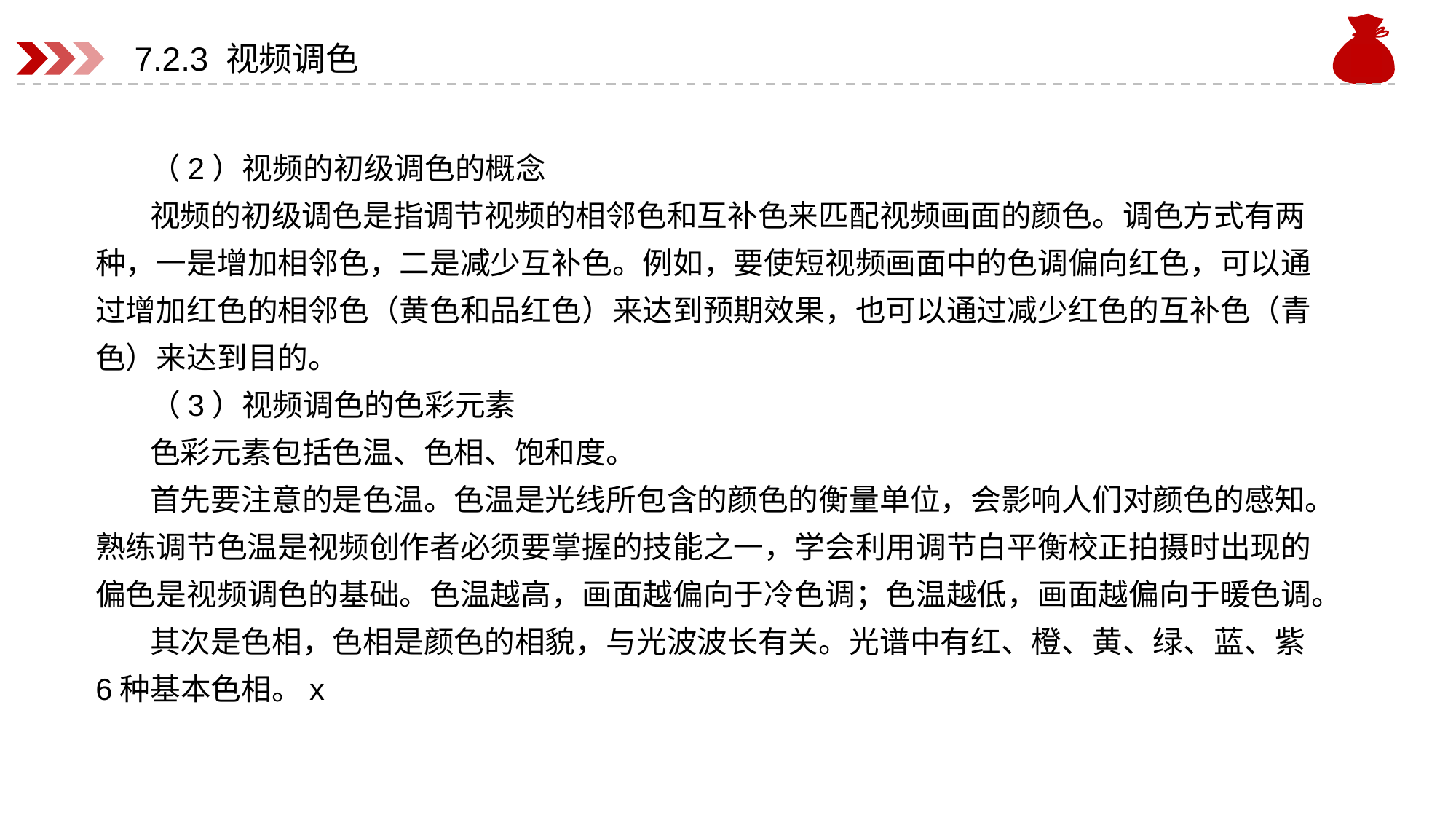

# 7.2.3 视频调色
20
（2）视频的初级调色的概念
视频的初级调色是指调节视频的相邻色和互补色来匹配视频画面的颜色。调色方式有两种，一是增加相邻色，二是减少互补色。例如，要使短视频画面中的色调偏向红色，可以通过增加红色的相邻色（黄色和品红色）来达到预期效果，也可以通过减少红色的互补色（青色）来达到目的。
（3）视频调色的色彩元素
色彩元素包括色温、色相、饱和度。
首先要注意的是色温。色温是光线所包含的颜色的衡量单位，会影响人们对颜色的感知。熟练调节色温是视频创作者必须要掌握的技能之一，学会利用调节白平衡校正拍摄时出现的偏色是视频调色的基础。色温越高，画面越偏向于冷色调；色温越低，画面越偏向于暖色调。
其次是色相，色相是颜色的相貌，与光波波长有关。光谱中有红、橙、黄、绿、蓝、紫6种基本色相。x